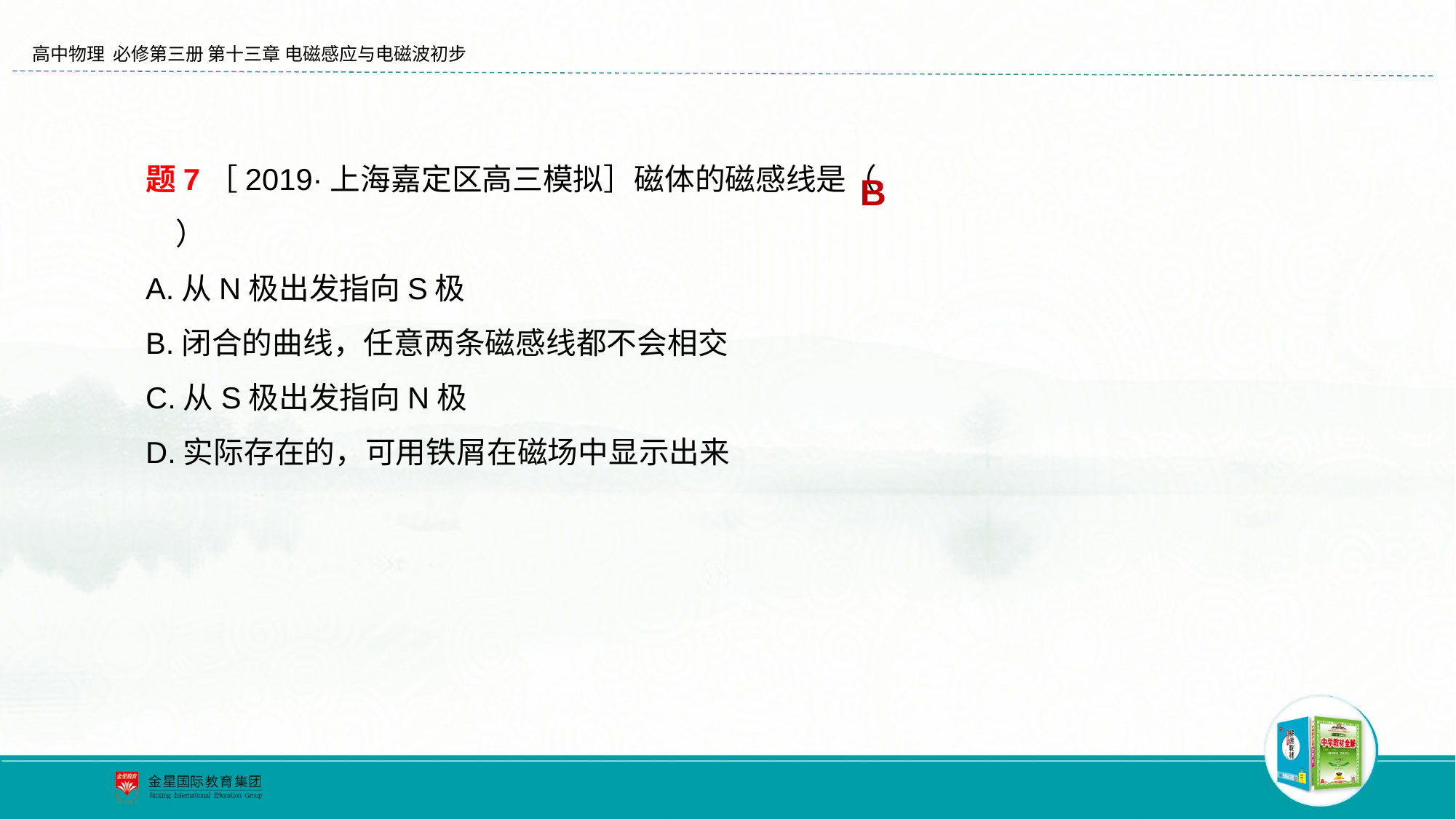

题7［2019·上海嘉定区高三模拟］磁体的磁感线是（　　）
A.从N极出发指向S极
B.闭合的曲线，任意两条磁感线都不会相交
C.从S极出发指向N极
D.实际存在的，可用铁屑在磁场中显示出来
B